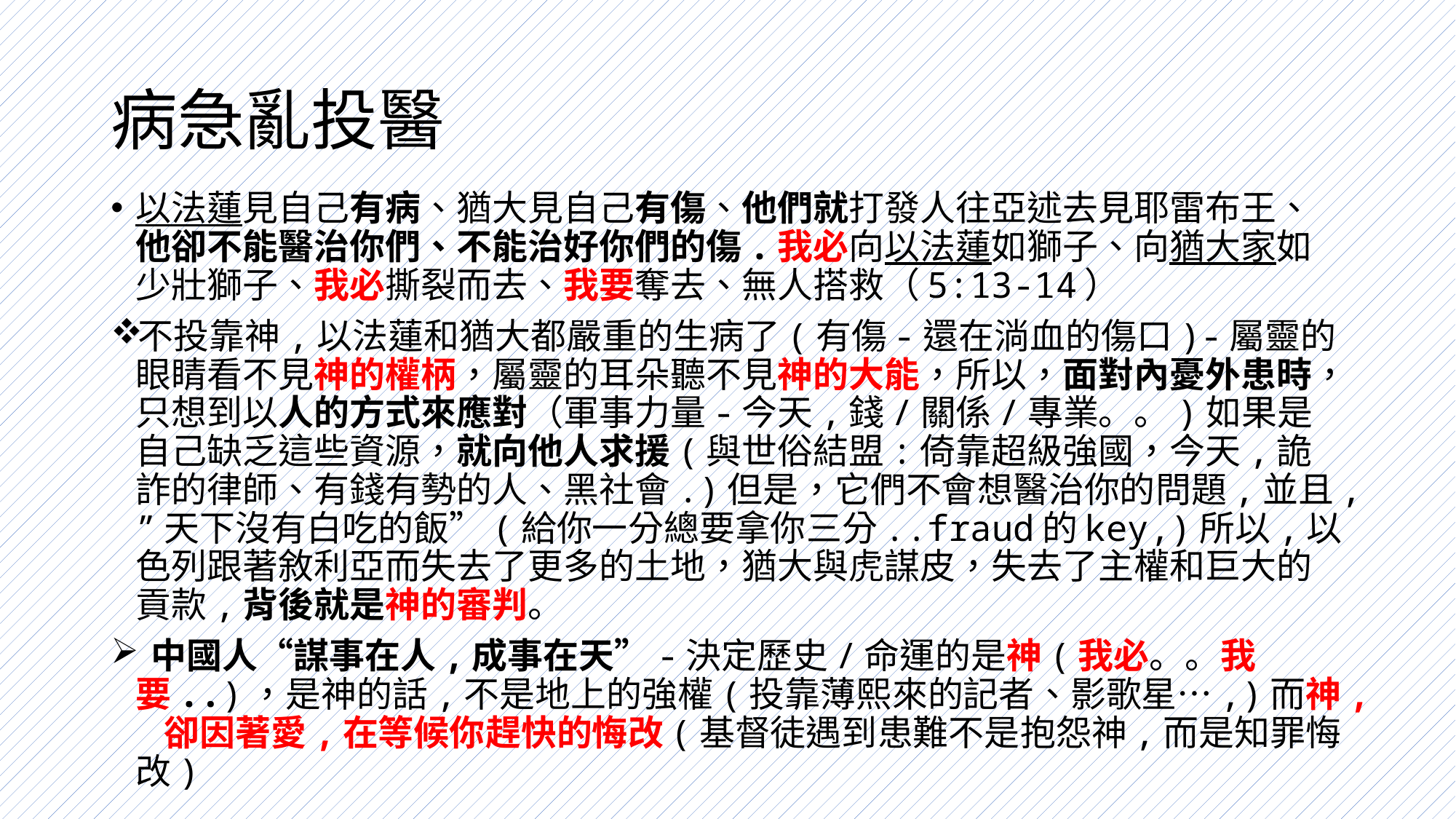

# 病急亂投醫
以法蓮見自己有病、猶大見自己有傷、他們就打發人往亞述去見耶雷布王、他卻不能醫治你們、不能治好你們的傷.我必向以法蓮如獅子、向猶大家如少壯獅子、我必撕裂而去、我要奪去、無人搭救（5:13-14）
不投靠神,以法蓮和猶大都嚴重的生病了(有傷-還在淌血的傷口)-屬靈的眼睛看不見神的權柄，屬靈的耳朵聽不見神的大能，所以，面對內憂外患時，只想到以人的方式來應對（軍事力量-今天,錢/關係/專業。。)如果是自己缺乏這些資源，就向他人求援(與世俗結盟:倚靠超級強國，今天,詭詐的律師、有錢有勢的人、黑社會.)但是，它們不會想醫治你的問題,並且,”天下沒有白吃的飯”(給你一分總要拿你三分..fraud的key,)所以,以色列跟著敘利亞而失去了更多的土地，猶大與虎謀皮，失去了主權和巨大的貢款,背後就是神的審判。
 中國人“謀事在人,成事在天”-決定歷史/命運的是神(我必。。我要..)，是神的話,不是地上的強權(投靠薄熙來的記者、影歌星…,)而神, 卻因著愛,在等候你趕快的悔改(基督徒遇到患難不是抱怨神,而是知罪悔改)